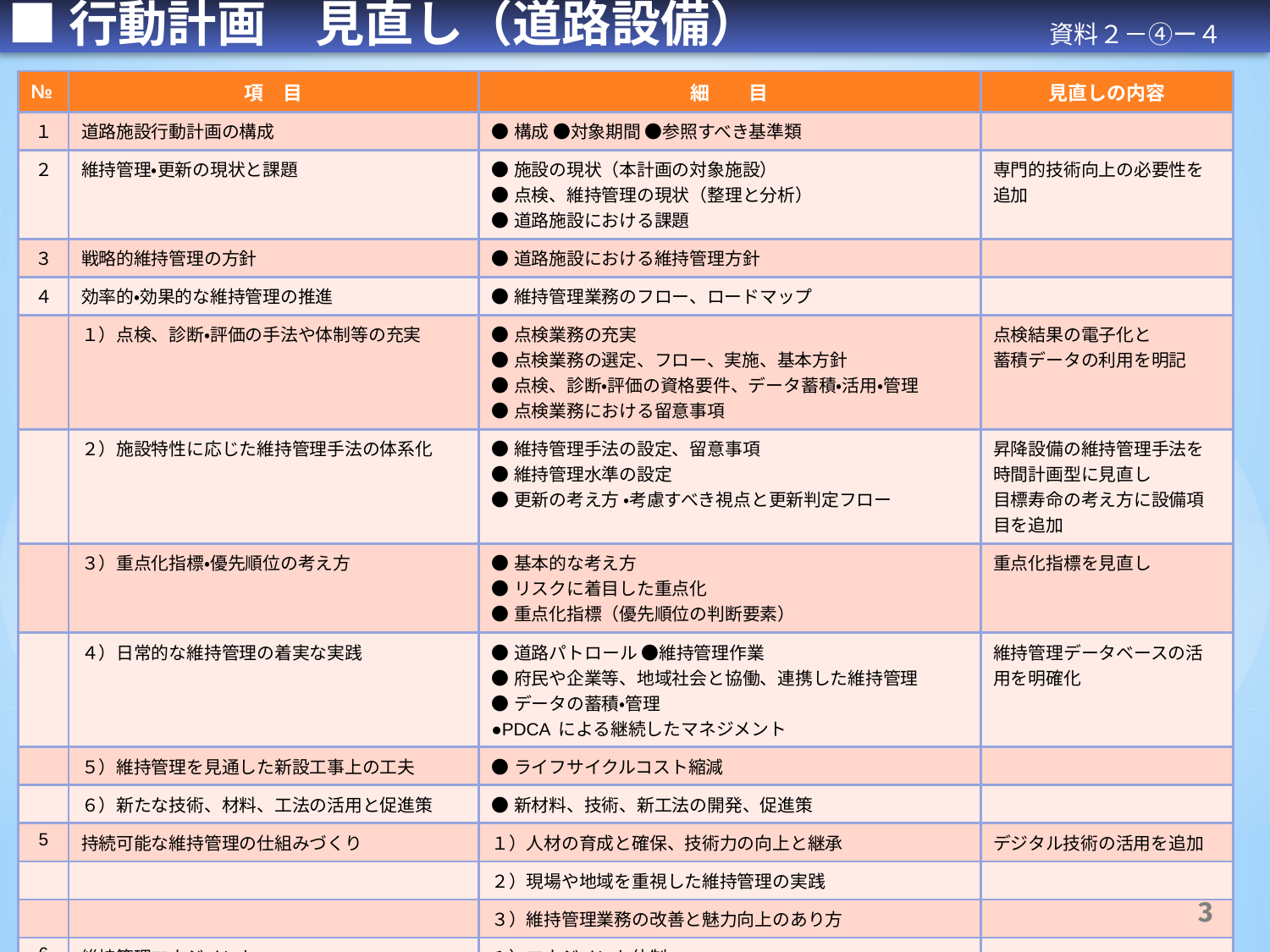

■行動計画　見直し（道路設備）
資料２－④ー４
| № | 項　目 | 細　　目 | 見直しの内容 |
| --- | --- | --- | --- |
| １ | 道路施設行動計画の構成 | ●構成 ●対象期間 ●参照すべき基準類 |  |
| ２ | 維持管理・更新の現状と課題 | ●施設の現状（本計画の対象施設） ●点検、維持管理の現状（整理と分析） ●道路施設における課題 | 専門的技術向上の必要性を追加 |
| ３ | 戦略的維持管理の方針 | ●道路施設における維持管理方針 |  |
| ４ | 効率的・効果的な維持管理の推進 | ●維持管理業務のフロー、ロードマップ |  |
|  | １）点検、診断・評価の手法や体制等の充実 | ●点検業務の充実 ●点検業務の選定、フロー、実施、基本方針 ●点検、診断・評価の資格要件、データ蓄積・活用・管理 ●点検業務における留意事項 | 点検結果の電子化と 蓄積データの利用を明記 |
|  | ２）施設特性に応じた維持管理手法の体系化 | ●維持管理手法の設定、留意事項 ●維持管理水準の設定 ●更新の考え方 ・考慮すべき視点と更新判定フロー | 昇降設備の維持管理手法を 時間計画型に見直し 目標寿命の考え方に設備項目を追加 |
|  | ３）重点化指標・優先順位の考え方 | ●基本的な考え方 ●リスクに着目した重点化 ●重点化指標（優先順位の判断要素） | 重点化指標を見直し |
|  | ４）日常的な維持管理の着実な実践 | ●道路パトロール ●維持管理作業 ●府民や企業等、地域社会と協働、連携した維持管理 ●データの蓄積・管理 ●PDCA による継続したマネジメント | 維持管理データベースの活用を明確化 |
|  | ５）維持管理を見通した新設工事上の工夫 | ●ライフサイクルコスト縮減 |  |
|  | ６）新たな技術、材料、工法の活用と促進策 | ●新材料、技術、新工法の開発、促進策 |  |
| 5 | 持続可能な維持管理の仕組みづくり | １）人材の育成と確保、技術力の向上と継承 | デジタル技術の活用を追加 |
|  |  | ２）現場や地域を重視した維持管理の実践 |  |
|  |  | ３）維持管理業務の改善と魅力向上のあり方 |  |
| 6 | 維持管理マネジメント | １）マネジメント体制 |  |
|  |  | ●維持管理業務の役割分担 ●ﾒﾝﾃﾅﾝｽﾏﾈｼﾞﾒﾝﾄ委員会 ●マネジメント実施の流れ ●事業評価（効果）の検証 |  |
3